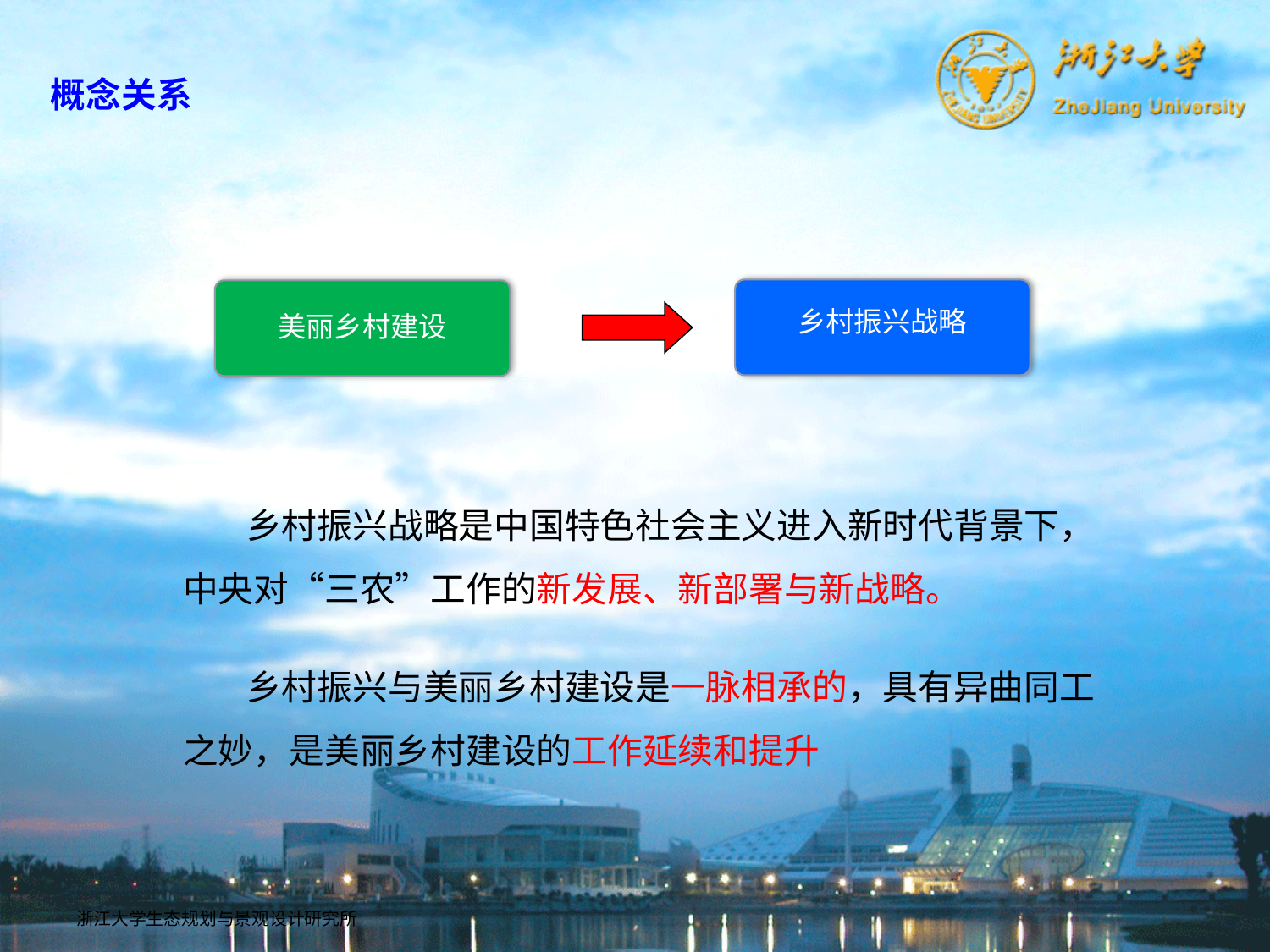

概念关系

美丽乡村建设
乡村振兴战略

乡村振兴战略是中国特色社会主义进入新时代背景下，中央对“三农”工作的新发展、新部署与新战略。
乡村振兴与美丽乡村建设是一脉相承的，具有异曲同工之妙，是美丽乡村建设的工作延续和提升
浙江大学生态规划与景观设计研究所